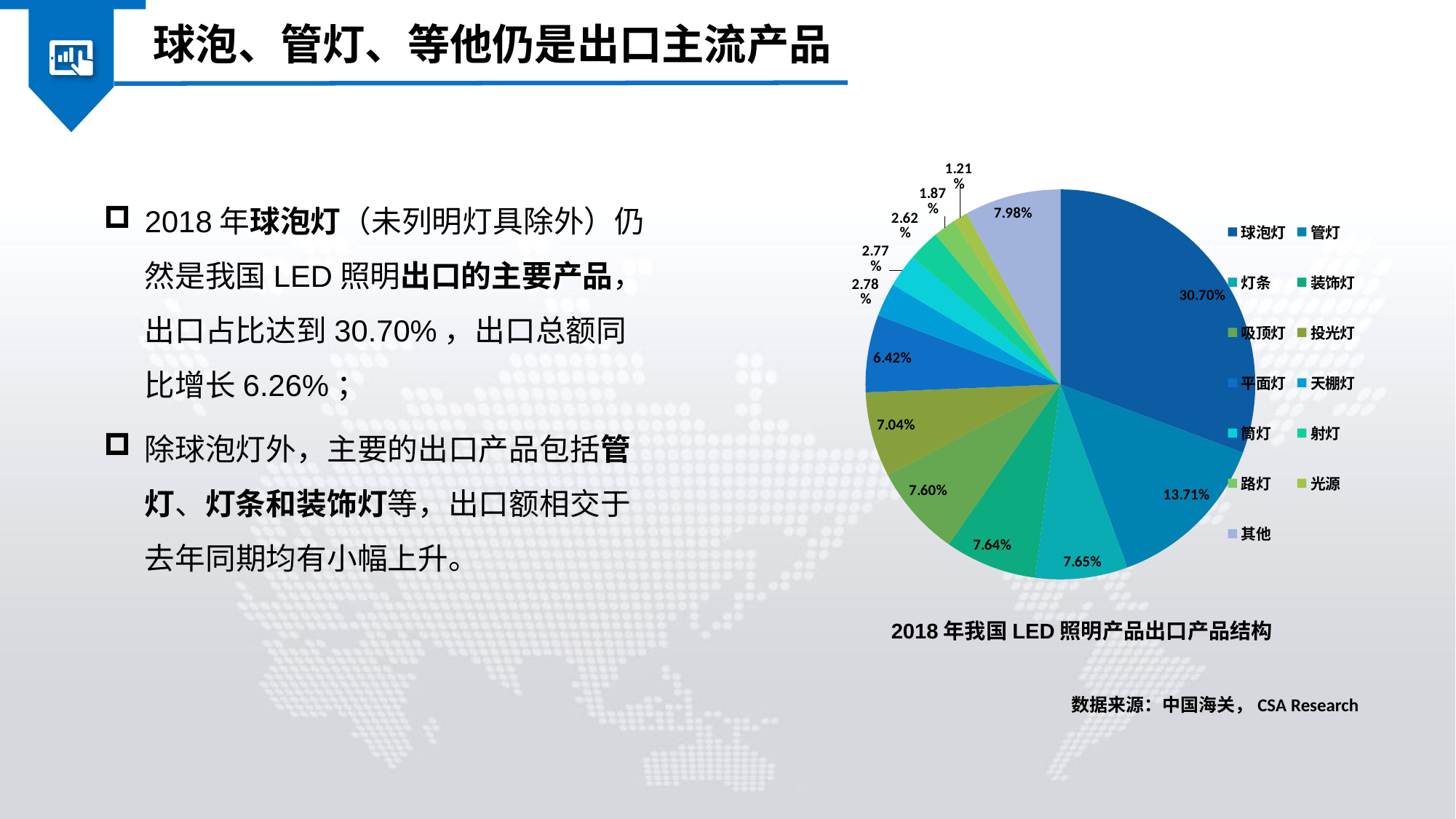

球泡、管灯、等他仍是出口主流产品

### Chart

| Category |  |
|---|---|
| 球泡灯 | 3642622330.0 |
| 管灯 | 1627112778.0 |
| 灯条 | 907660424.0 |
| 装饰灯 | 906241299.0 |
| 吸顶灯 | 901656279.0 |
| 投光灯 | 835391845.0 |
| 平面灯 | 761955873.0 |
| 天棚灯 | 330179075.0 |
| 筒灯 | 328675597.0 |
| 射灯 | 310826046.0 |
| 路灯 | 222129888.0 |
| 光源 | 143937708.0 |
| 其他 | 946567800.0 |
2018年球泡灯（未列明灯具除外）仍然是我国LED照明出口的主要产品，出口占比达到30.70%，出口总额同比增长6.26%；
除球泡灯外，主要的出口产品包括管灯、灯条和装饰灯等，出口额相交于去年同期均有小幅上升。
2018年我国LED照明产品出口产品结构
数据来源：中国海关，CSA Research